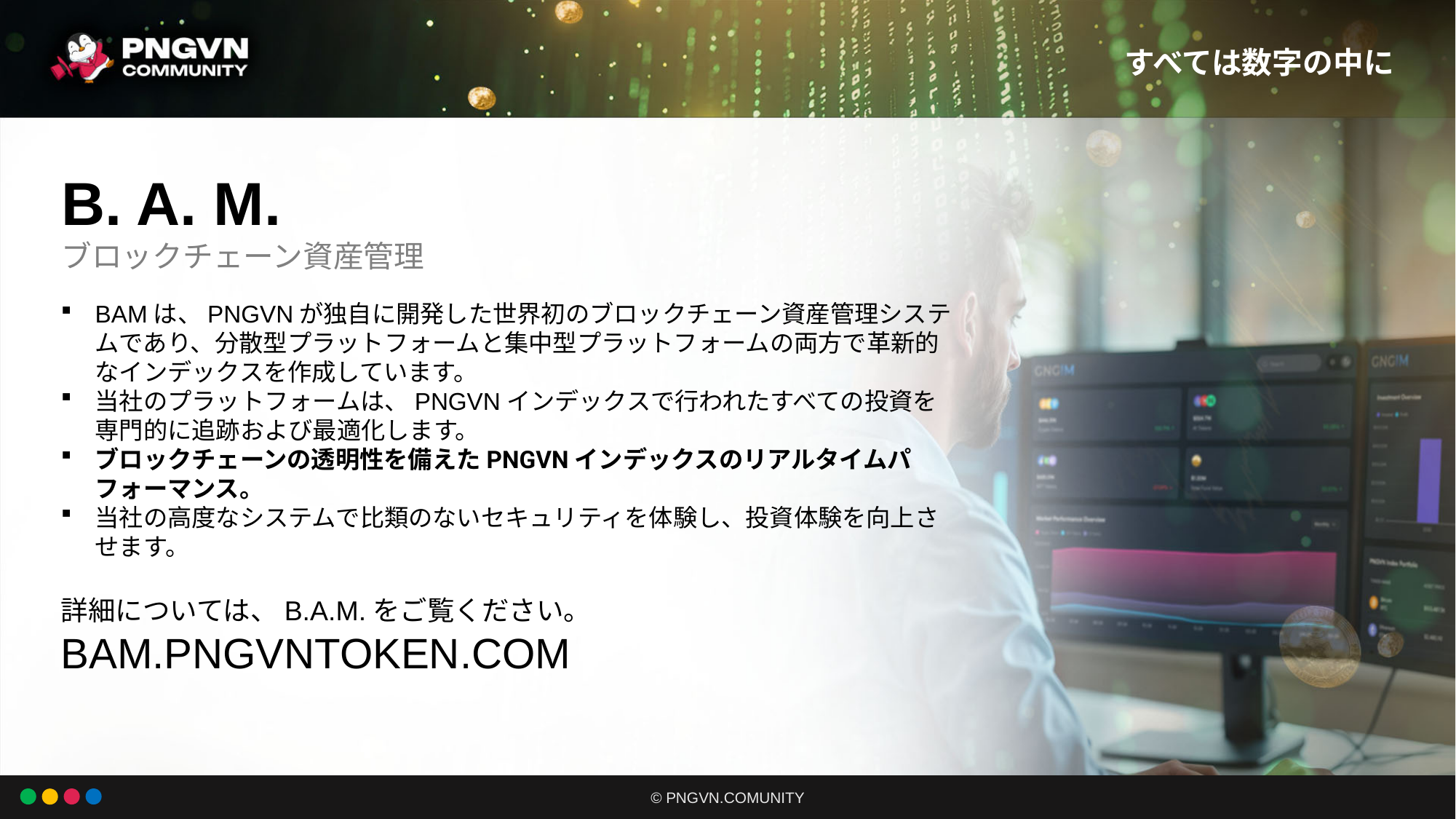

すべては数字の中に
B. A. M.
ブロックチェーン資産管理
BAMは、PNGVNが独自に開発した世界初のブロックチェーン資産管理システムであり、分散型プラットフォームと集中型プラットフォームの両方で革新的なインデックスを作成しています。
当社のプラットフォームは、PNGVNインデックスで行われたすべての投資を専門的に追跡および最適化します。
ブロックチェーンの透明性を備えたPNGVNインデックスのリアルタイムパフォーマンス。
当社の高度なシステムで比類のないセキュリティを体験し、投資体験を向上させます。
詳細については、B.A.M.をご覧ください。
BAM.PNGVNTOKEN.COM